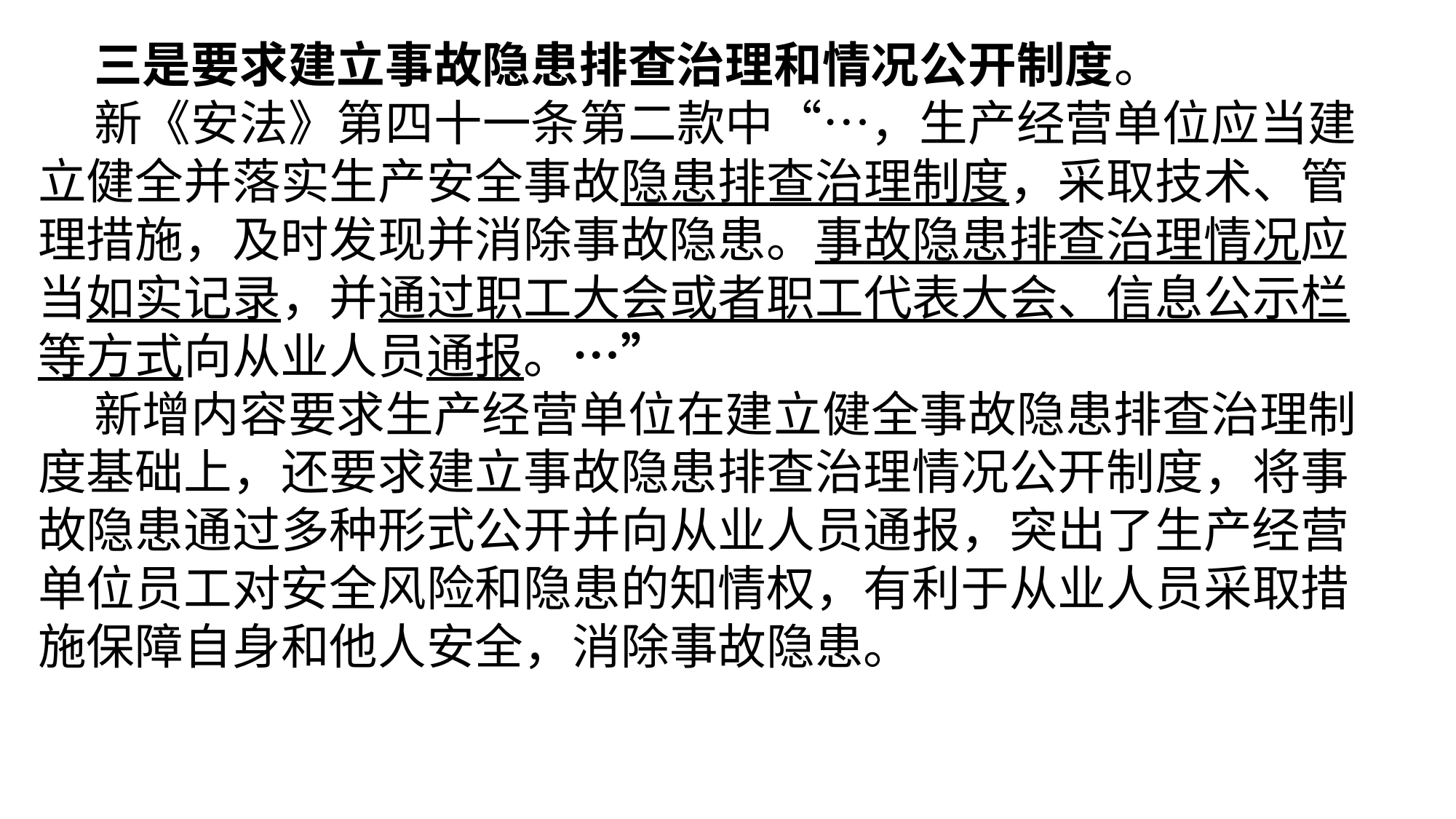

三是要求建立事故隐患排查治理和情况公开制度。
    新《安法》第四十一条第二款中“…，生产经营单位应当建立健全并落实生产安全事故隐患排查治理制度，采取技术、管理措施，及时发现并消除事故隐患。事故隐患排查治理情况应当如实记录，并通过职工大会或者职工代表大会、信息公示栏等方式向从业人员通报。…”
    新增内容要求生产经营单位在建立健全事故隐患排查治理制度基础上，还要求建立事故隐患排查治理情况公开制度，将事故隐患通过多种形式公开并向从业人员通报，突出了生产经营单位员工对安全风险和隐患的知情权，有利于从业人员采取措施保障自身和他人安全，消除事故隐患。